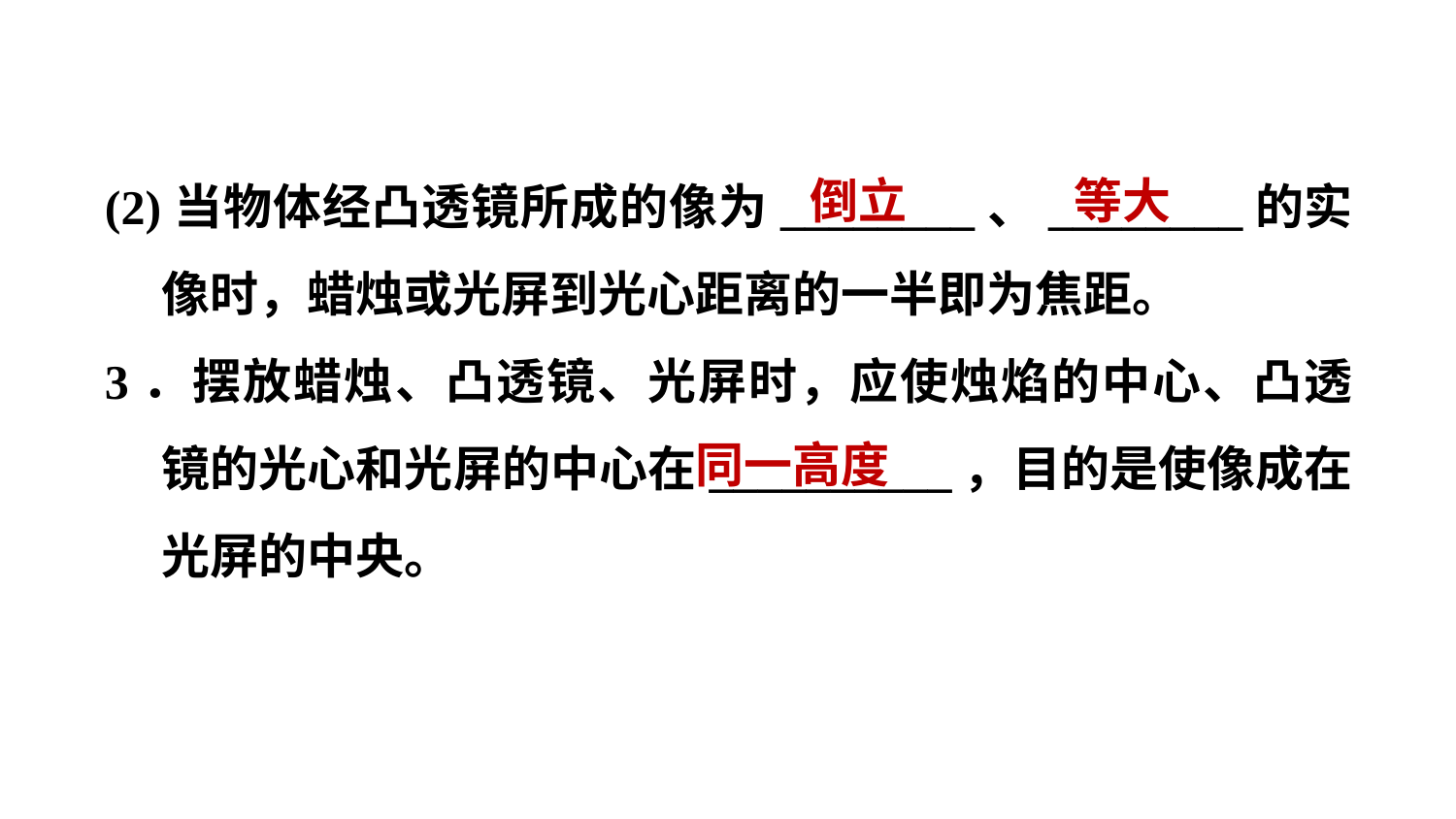

倒立
等大
(2)当物体经凸透镜所成的像为________、________的实像时，蜡烛或光屏到光心距离的一半即为焦距。
3．摆放蜡烛、凸透镜、光屏时，应使烛焰的中心、凸透镜的光心和光屏的中心在__________，目的是使像成在光屏的中央。
同一高度